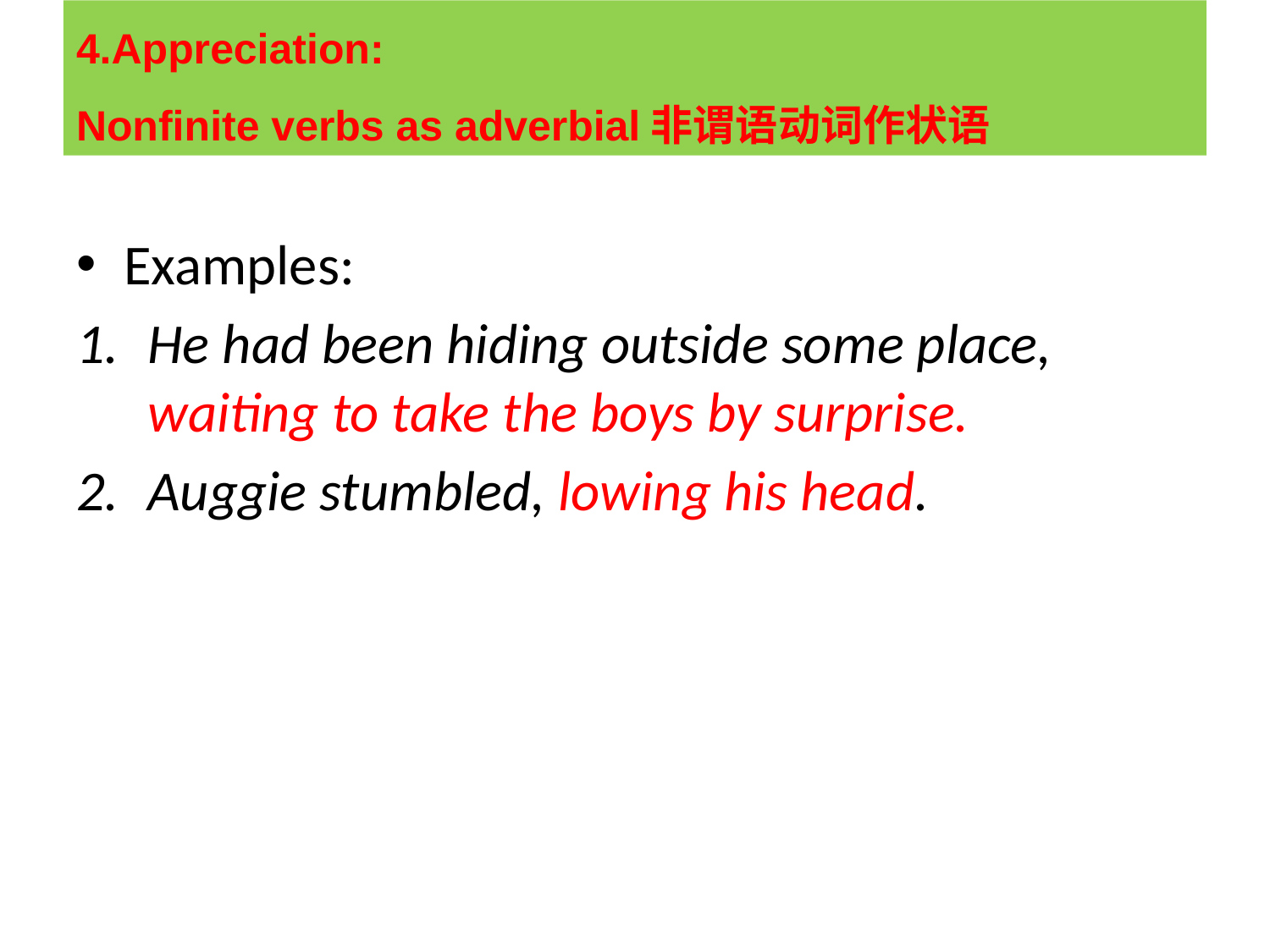

4.Appreciation:
Nonfinite verbs as adverbial非谓语动词作状语
Examples:
He had been hiding outside some place, waiting to take the boys by surprise.
Auggie stumbled, lowing his head.
#